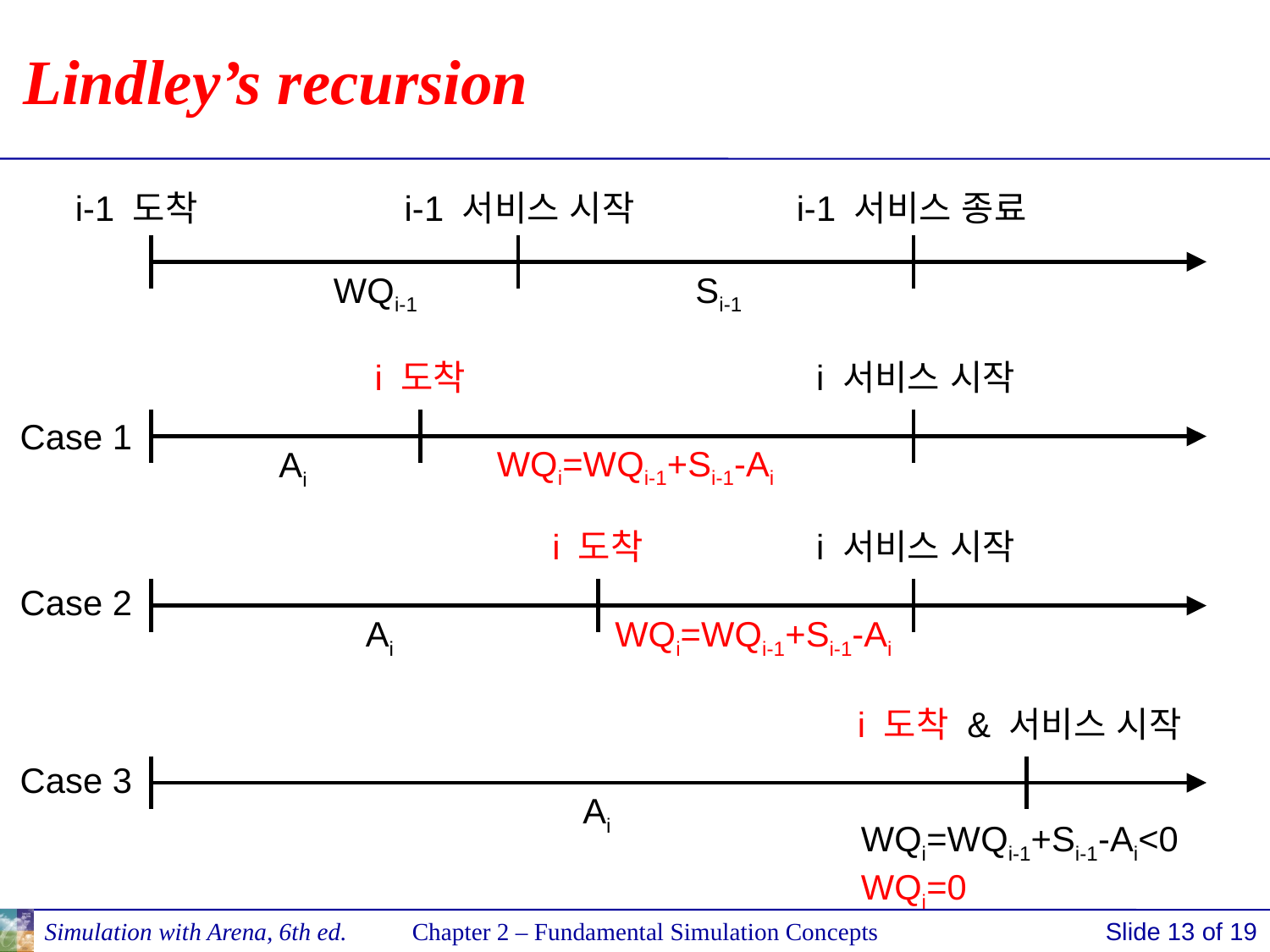

# Lindley’s recursion
i-1 도착
i-1 서비스 시작
i-1 서비스 종료
WQi-1
Si-1
i 도착
i 서비스 시작
Case 1
WQi=WQi-1+Si-1-Ai
Ai
i 도착
i 서비스 시작
Case 2
Ai
WQi=WQi-1+Si-1-Ai
i 도착 & 서비스 시작
Case 3
Ai
WQi=WQi-1+Si-1-Ai<0
WQi=0
Simulation with Arena, 6th ed.
Chapter 2 – Fundamental Simulation Concepts
Slide 13 of 19